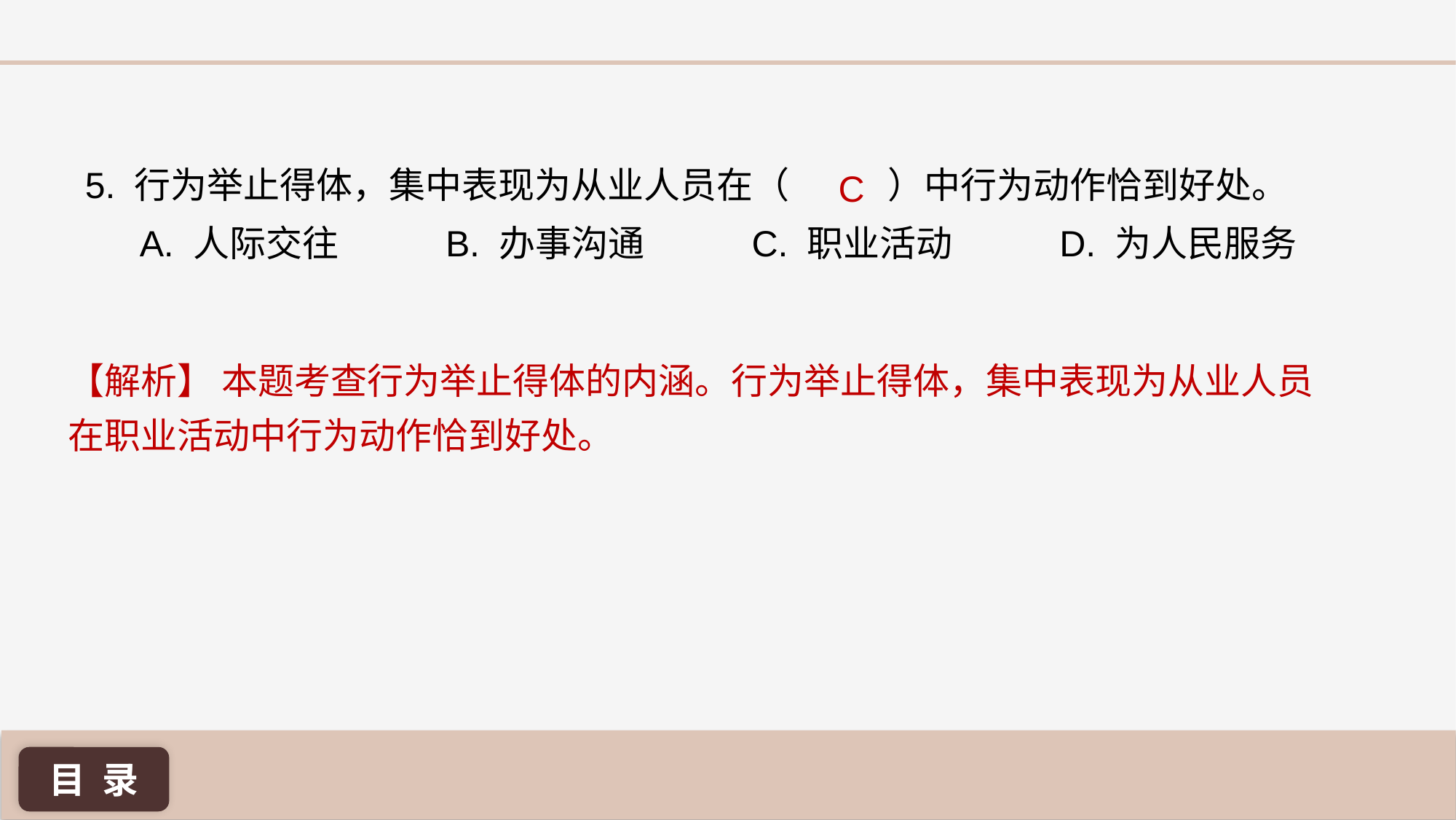

5. 行为举止得体，集中表现为从业人员在（            ）中行为动作恰到好处。
A. 人际交往            B. 办事沟通            C. 职业活动            D. 为人民服务
C
【解析】 本题考查行为举止得体的内涵。行为举止得体，集中表现为从业人员在职业活动中行为动作恰到好处。